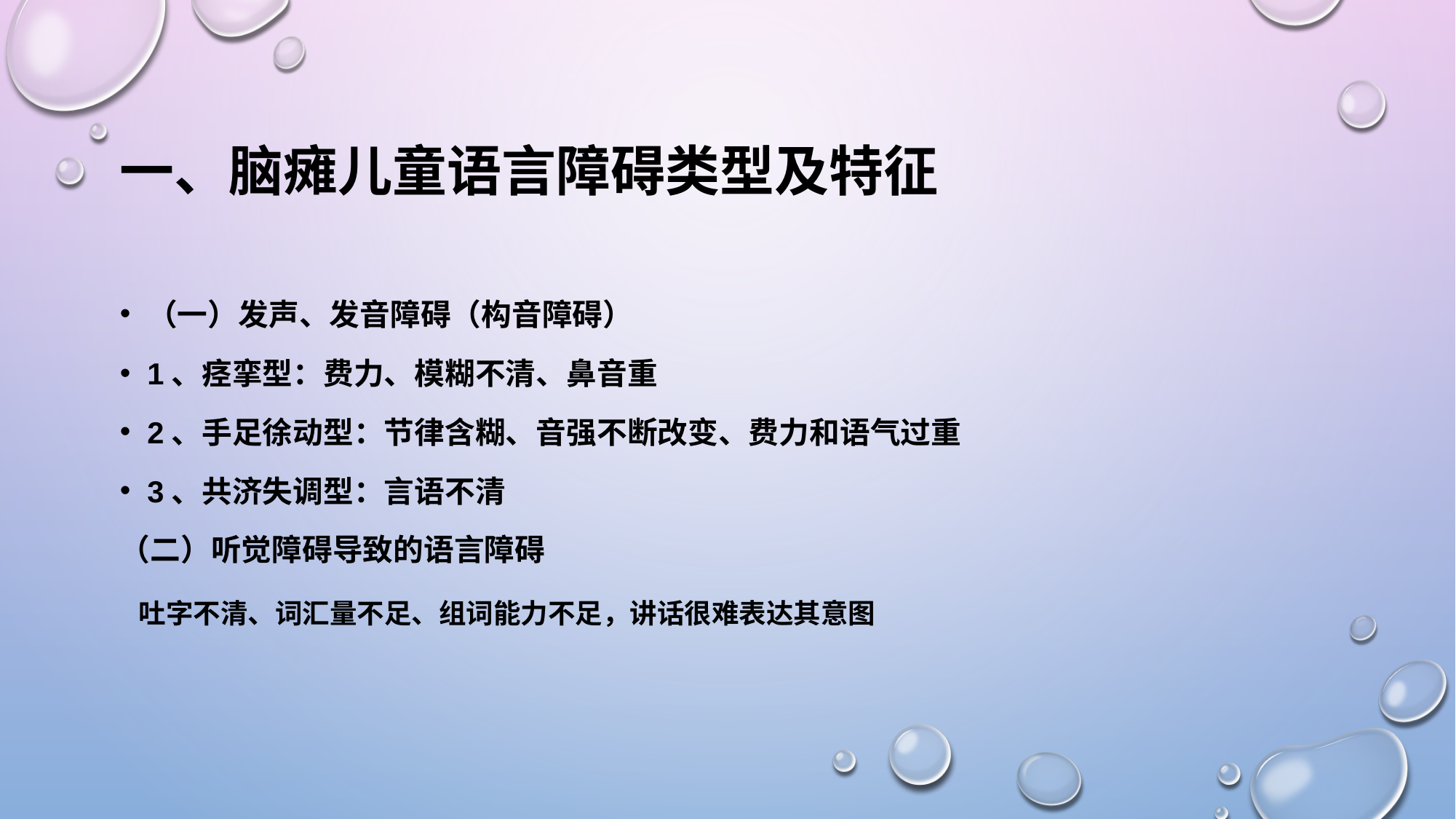

# 一、脑瘫儿童语言障碍类型及特征
（一）发声、发音障碍（构音障碍）
1、痉挛型：费力、模糊不清、鼻音重
2、手足徐动型：节律含糊、音强不断改变、费力和语气过重
3、共济失调型：言语不清
（二）听觉障碍导致的语言障碍

吐字不清、词汇量不足、组词能力不足，讲话很难表达其意图